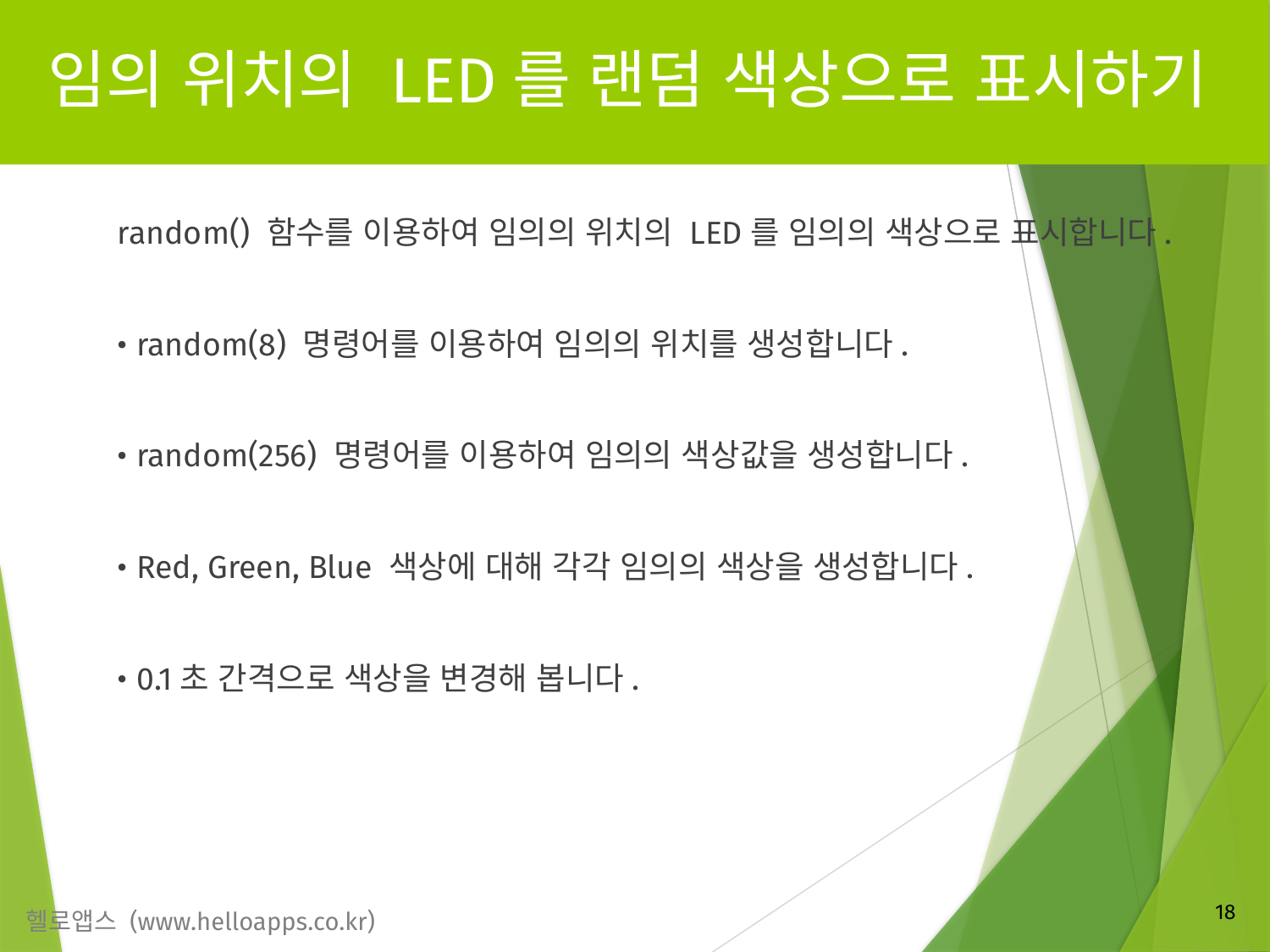

# 임의 위치의 LED를 랜덤 색상으로 표시하기
random() 함수를 이용하여 임의의 위치의 LED를 임의의 색상으로 표시합니다.

• random(8) 명령어를 이용하여 임의의 위치를 생성합니다.

• random(256) 명령어를 이용하여 임의의 색상값을 생성합니다.

• Red, Green, Blue 색상에 대해 각각 임의의 색상을 생성합니다.

• 0.1초 간격으로 색상을 변경해 봅니다.
18